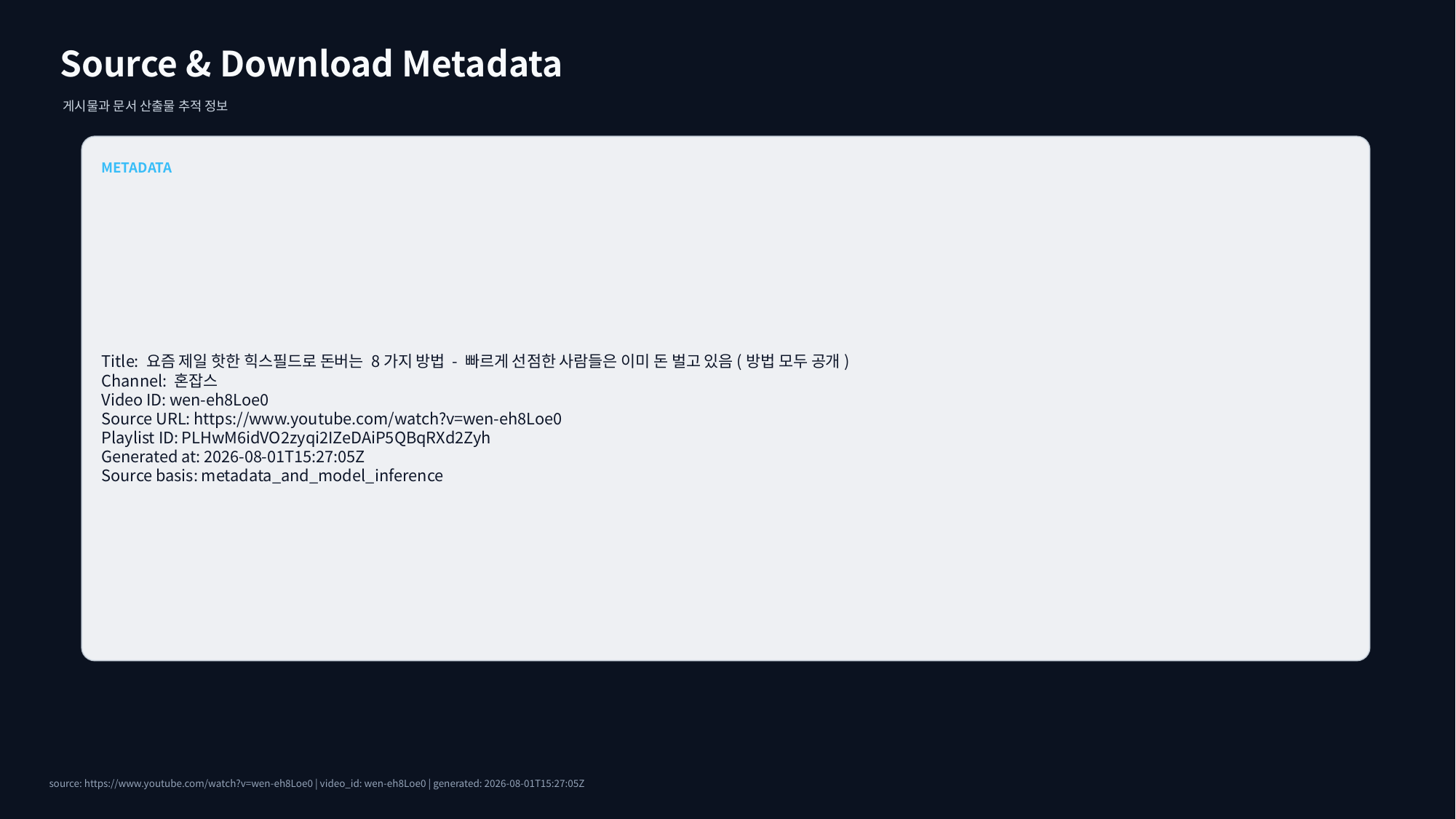

Source & Download Metadata
게시물과 문서 산출물 추적 정보

METADATA
Title: 요즘 제일 핫한 힉스필드로 돈버는 8가지 방법 - 빠르게 선점한 사람들은 이미 돈 벌고 있음(방법 모두 공개)
Channel: 혼잡스
Video ID: wen-eh8Loe0
Source URL: https://www.youtube.com/watch?v=wen-eh8Loe0
Playlist ID: PLHwM6idVO2zyqi2IZeDAiP5QBqRXd2Zyh
Generated at: 2026-08-01T15:27:05Z
Source basis: metadata_and_model_inference
source: https://www.youtube.com/watch?v=wen-eh8Loe0 | video_id: wen-eh8Loe0 | generated: 2026-08-01T15:27:05Z